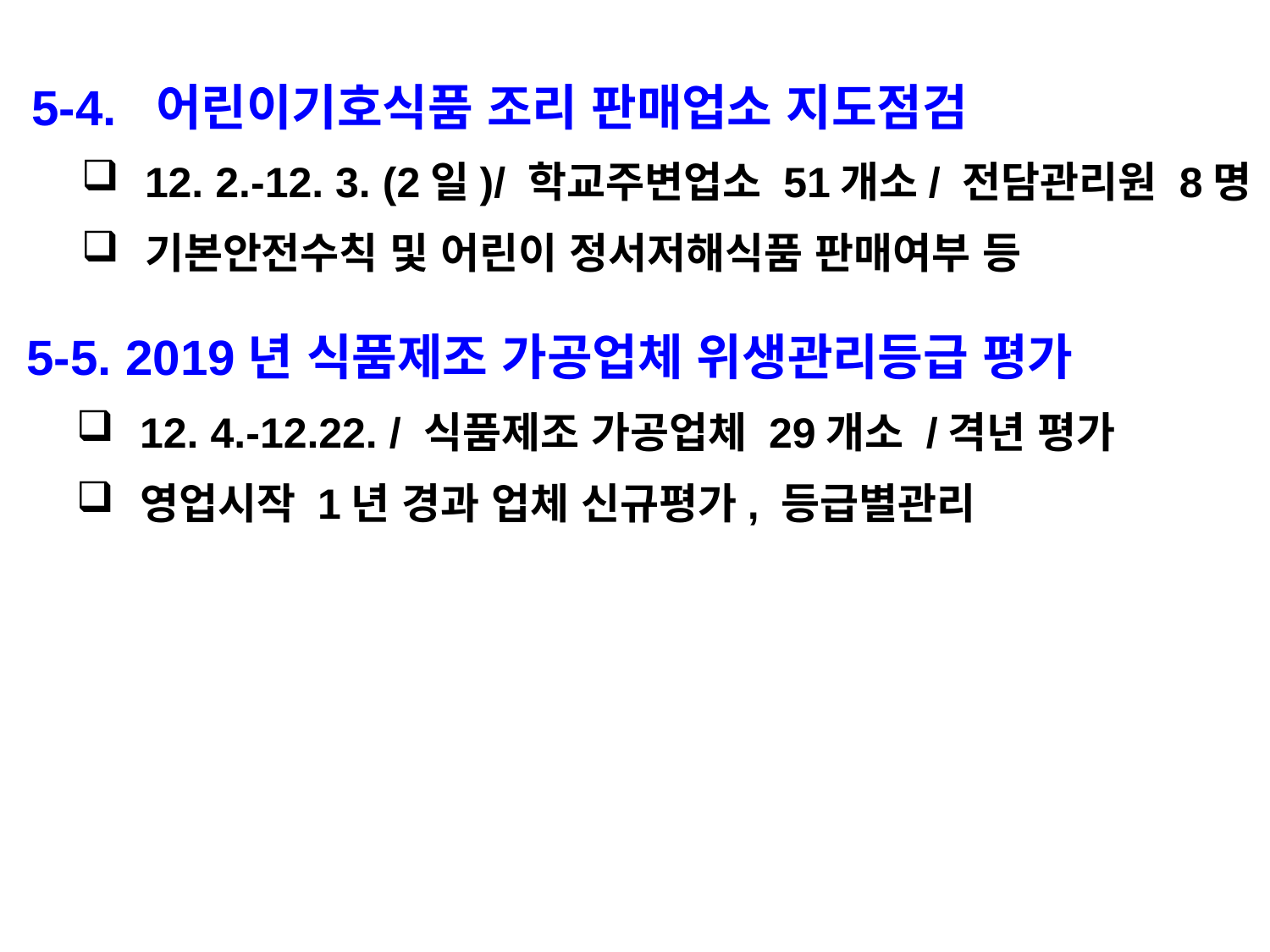

5-4.  어린이기호식품 조리 판매업소 지도점검
12. 2.-12. 3. (2일)/ 학교주변업소 51개소/ 전담관리원 8명
기본안전수칙 및 어린이 정서저해식품 판매여부 등

 5-5. 2019년 식품제조 가공업체 위생관리등급 평가
12. 4.-12.22. / 식품제조 가공업체 29개소 /격년 평가
영업시작 1년 경과 업체 신규평가, 등급별관리